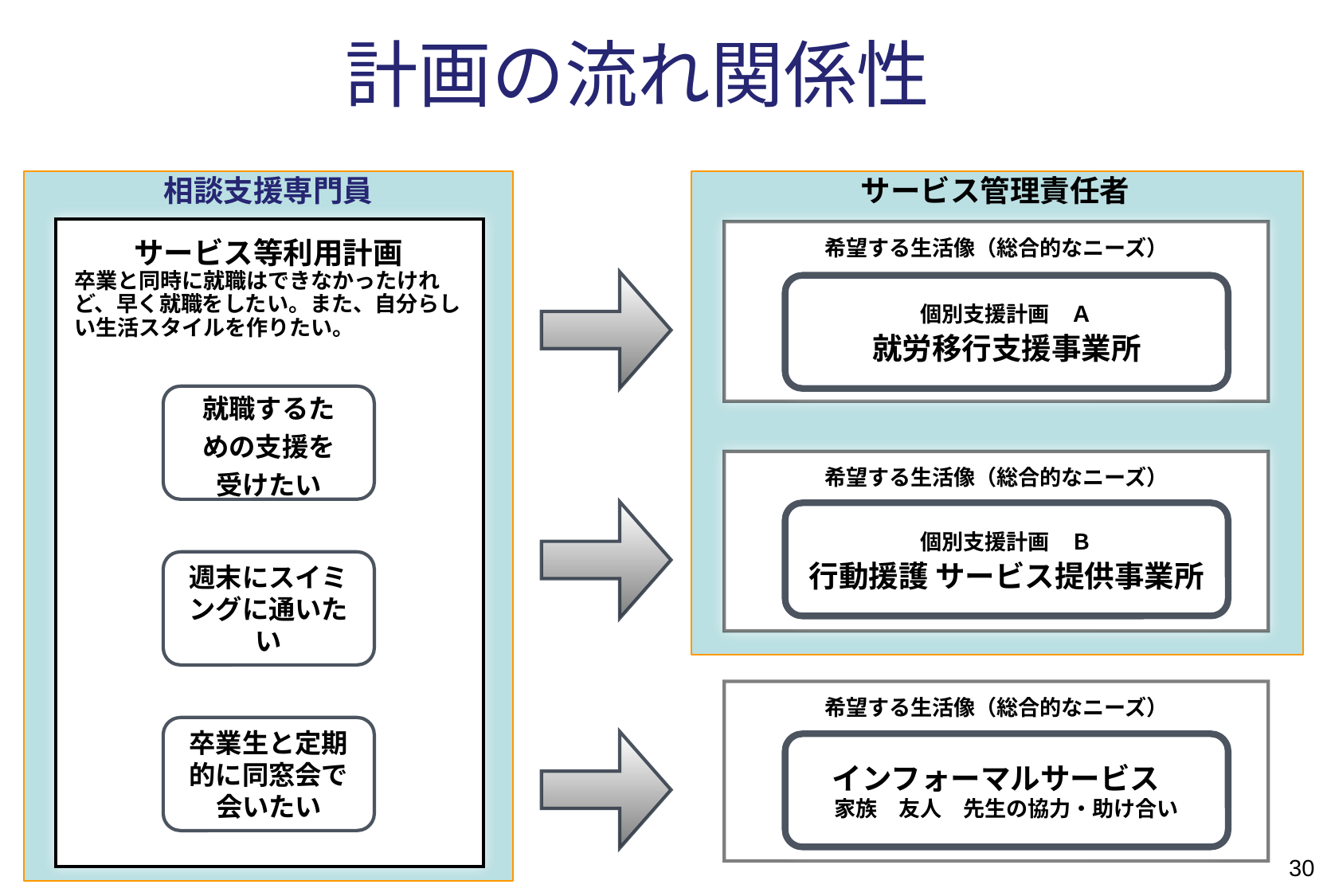

# 計画の流れ関係性

相談支援専門員

サービス管理責任者
　　サービス等利用計画
卒業と同時に就職はできなかったけれど、早く就職をしたい。また、自分らしい生活スタイルを作りたい。
希望する生活像（総合的なニーズ）

個別支援計画　Ａ
就労移行支援事業所
就職するための支援を受けたい
希望する生活像（総合的なニーズ）

個別支援計画　Ｂ
行動援護 サービス提供事業所
週末にスイミ
ングに通いたい
希望する生活像（総合的なニーズ）
卒業生と定期的に同窓会で会いたい

インフォーマルサービス
家族　友人　先生の協力・助け合い
30